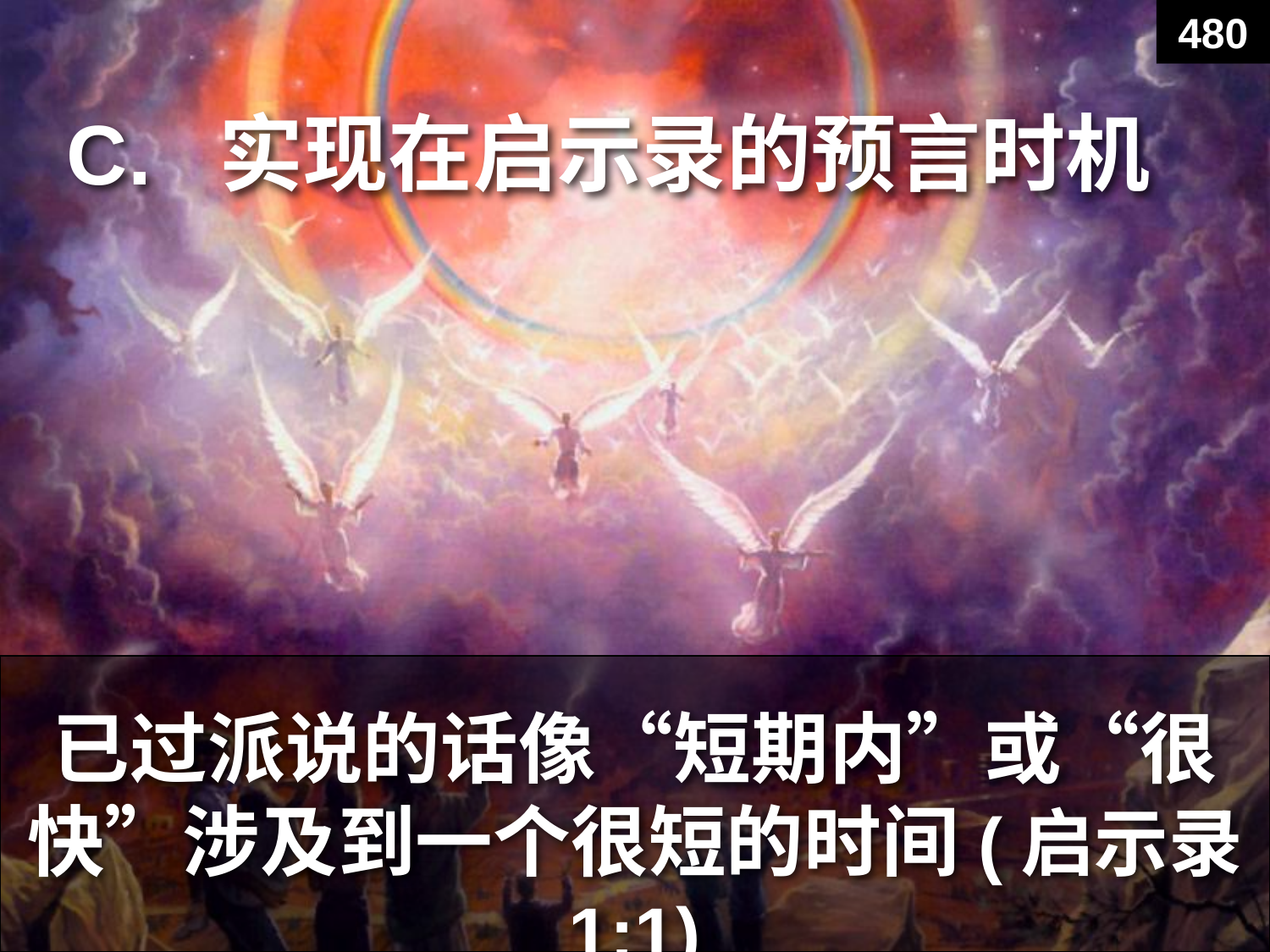

480
# C.  实现在启示录的预言时机

已过派说的话像“短期内”或“很快”涉及到一个很短的时间(启示录 1:1)